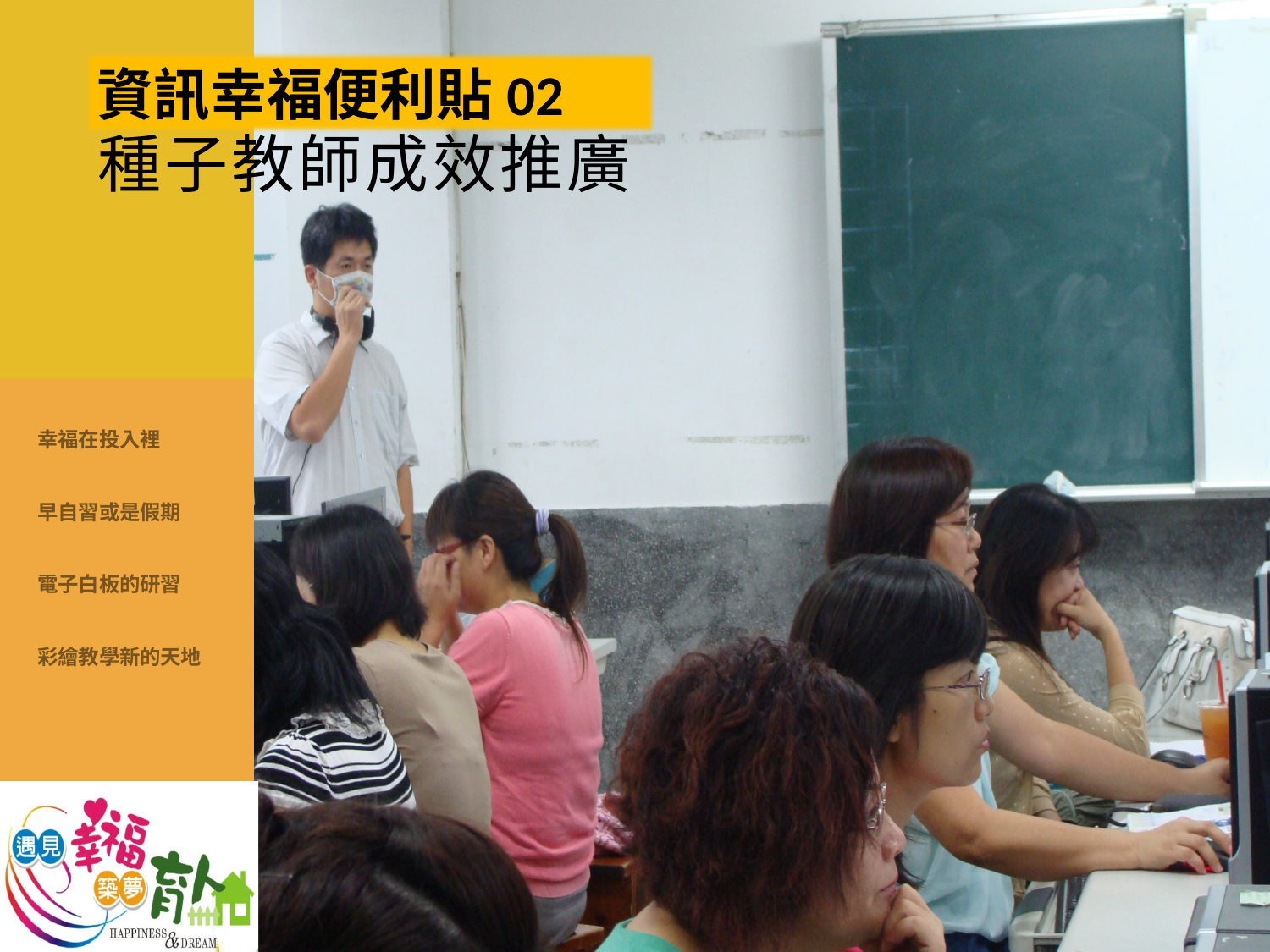

資訊幸福便利貼02
# 種子教師成效推廣
幸福在投入裡
早自習或是假期
電子白板的研習
彩繪教學新的天地